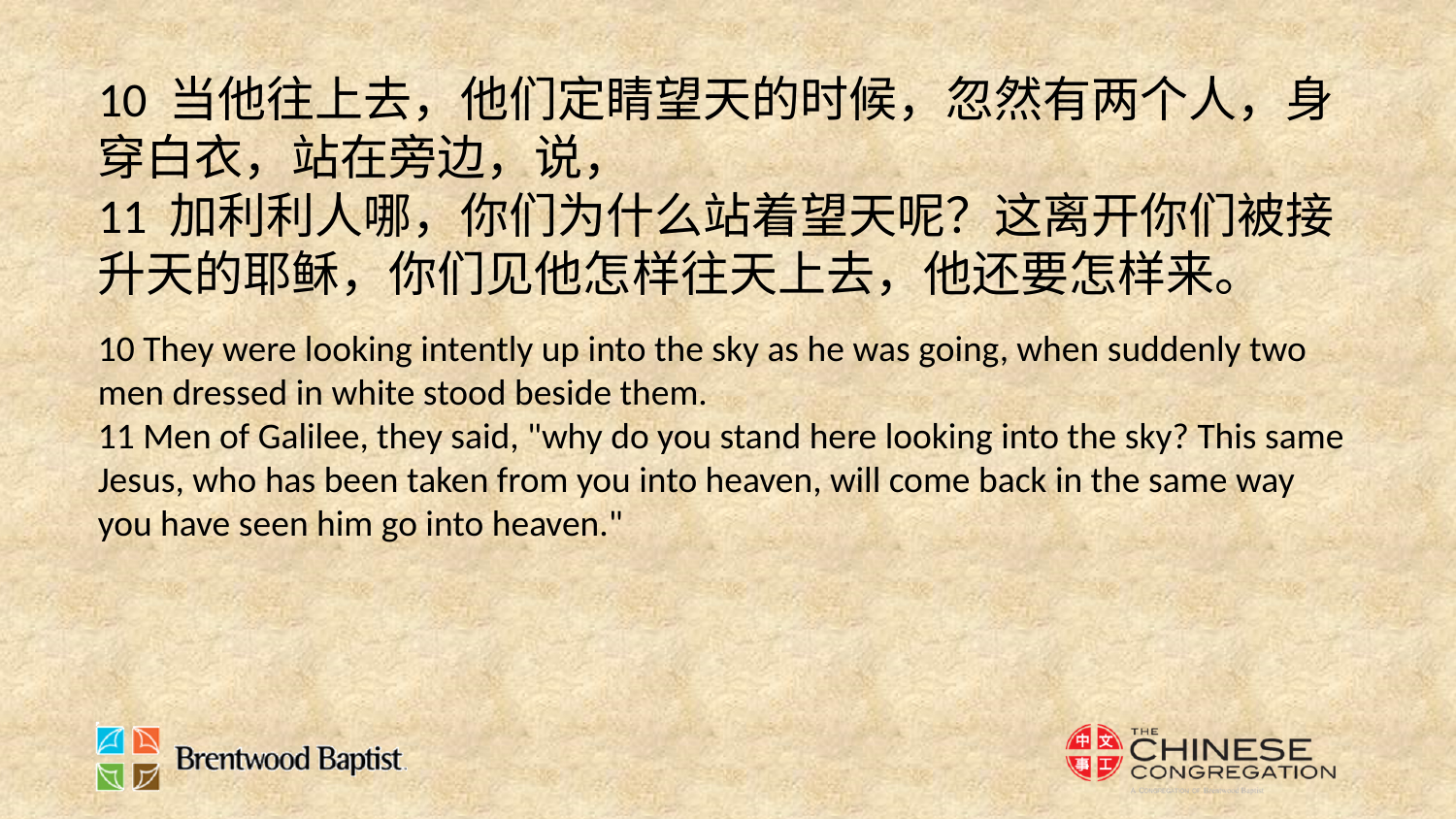

10 当他往上去，他们定睛望天的时候，忽然有两个人，身穿白衣，站在旁边，说，
11 加利利人哪，你们为什么站着望天呢？这离开你们被接升天的耶稣，你们见他怎样往天上去，他还要怎样来。

10 They were looking intently up into the sky as he was going, when suddenly two men dressed in white stood beside them.
11 Men of Galilee, they said, "why do you stand here looking into the sky? This same Jesus, who has been taken from you into heaven, will come back in the same way you have seen him go into heaven."